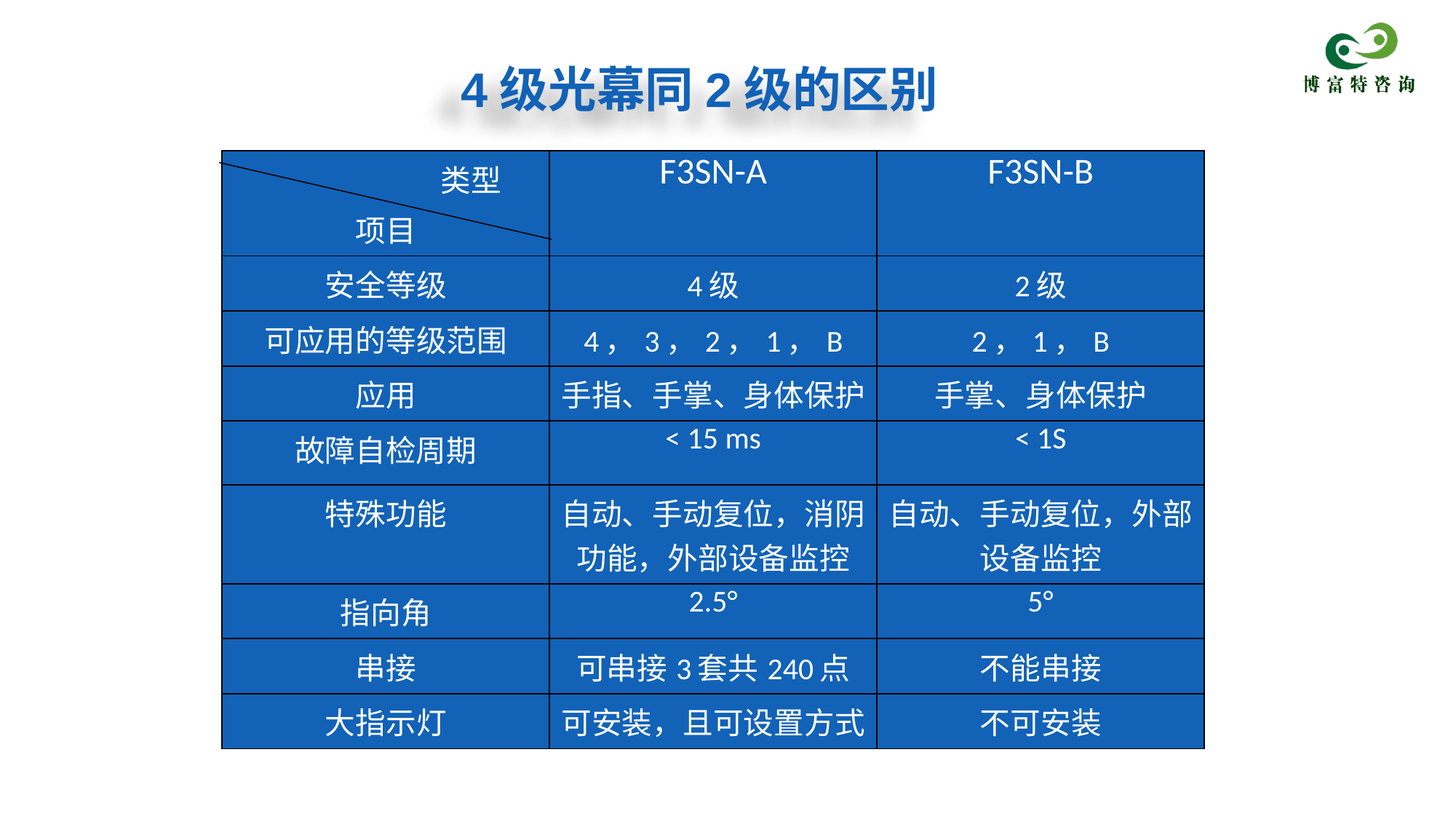

# 4级光幕同2级的区别
| 类型 项目 | F3SN-A | F3SN-B |
| --- | --- | --- |
| 安全等级 | 4级 | 2级 |
| 可应用的等级范围 | 4，3，2，1，B | 2，1，B |
| 应用 | 手指、手掌、身体保护 | 手掌、身体保护 |
| 故障自检周期 | < 15 ms | < 1S |
| 特殊功能 | 自动、手动复位，消阴功能，外部设备监控 | 自动、手动复位，外部设备监控 |
| 指向角 | 2.5° | 5° |
| 串接 | 可串接3套共240点 | 不能串接 |
| 大指示灯 | 可安装，且可设置方式 | 不可安装 |